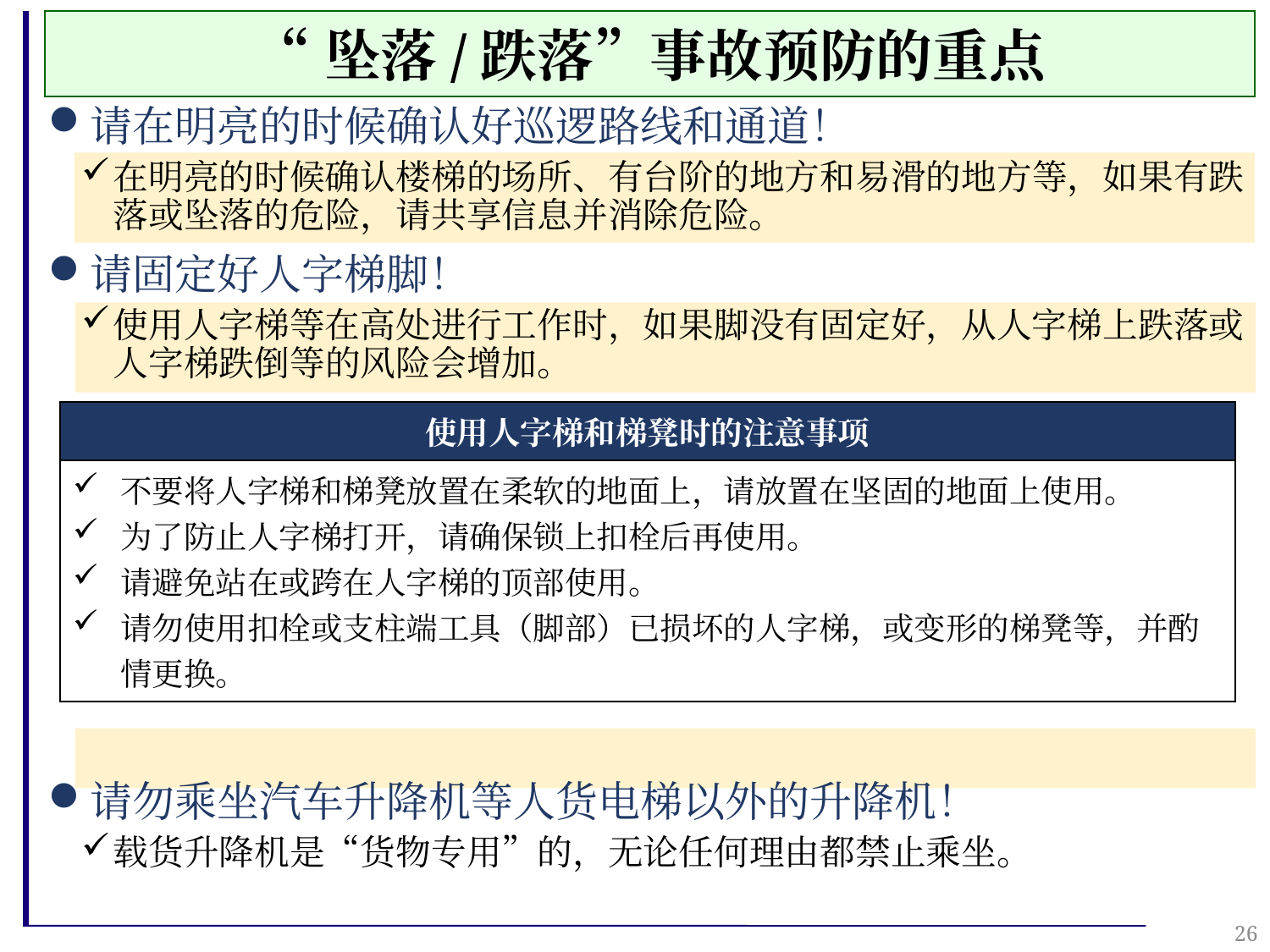

“坠落/跌落”事故预防的重点
请在明亮的时候确认好巡逻路线和通道！
在明亮的时候确认楼梯的场所、有台阶的地方和易滑的地方等，如果有跌落或坠落的危险，请共享信息并消除危险。
请固定好人字梯脚！
使用人字梯等在高处进行工作时，如果脚没有固定好，从人字梯上跌落或人字梯跌倒等的风险会增加。

请勿乘坐汽车升降机等人货电梯以外的升降机！
载货升降机是“货物专用”的，无论任何理由都禁止乘坐。

| 使用人字梯和梯凳时的注意事项 |
| --- |
| 不要将人字梯和梯凳放置在柔软的地面上，请放置在坚固的地面上使用。 为了防止人字梯打开，请确保锁上扣栓后再使用。 请避免站在或跨在人字梯的顶部使用。 请勿使用扣栓或支柱端工具（脚部）已损坏的人字梯，或变形的梯凳等，并酌情更换。 |

26